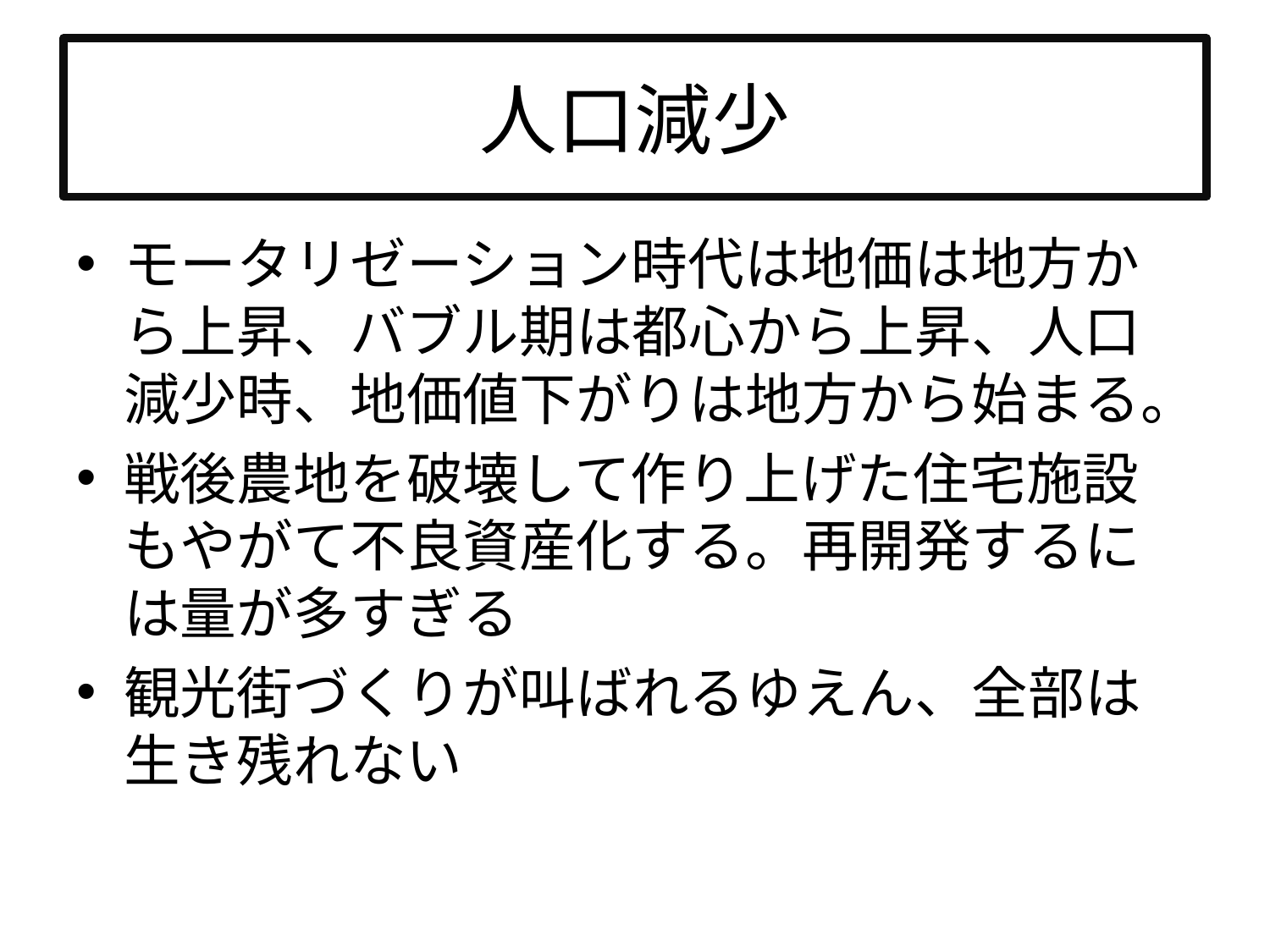

# 人口減少
モータリゼーション時代は地価は地方から上昇、バブル期は都心から上昇、人口減少時、地価値下がりは地方から始まる。
戦後農地を破壊して作り上げた住宅施設もやがて不良資産化する。再開発するには量が多すぎる
観光街づくりが叫ばれるゆえん、全部は生き残れない